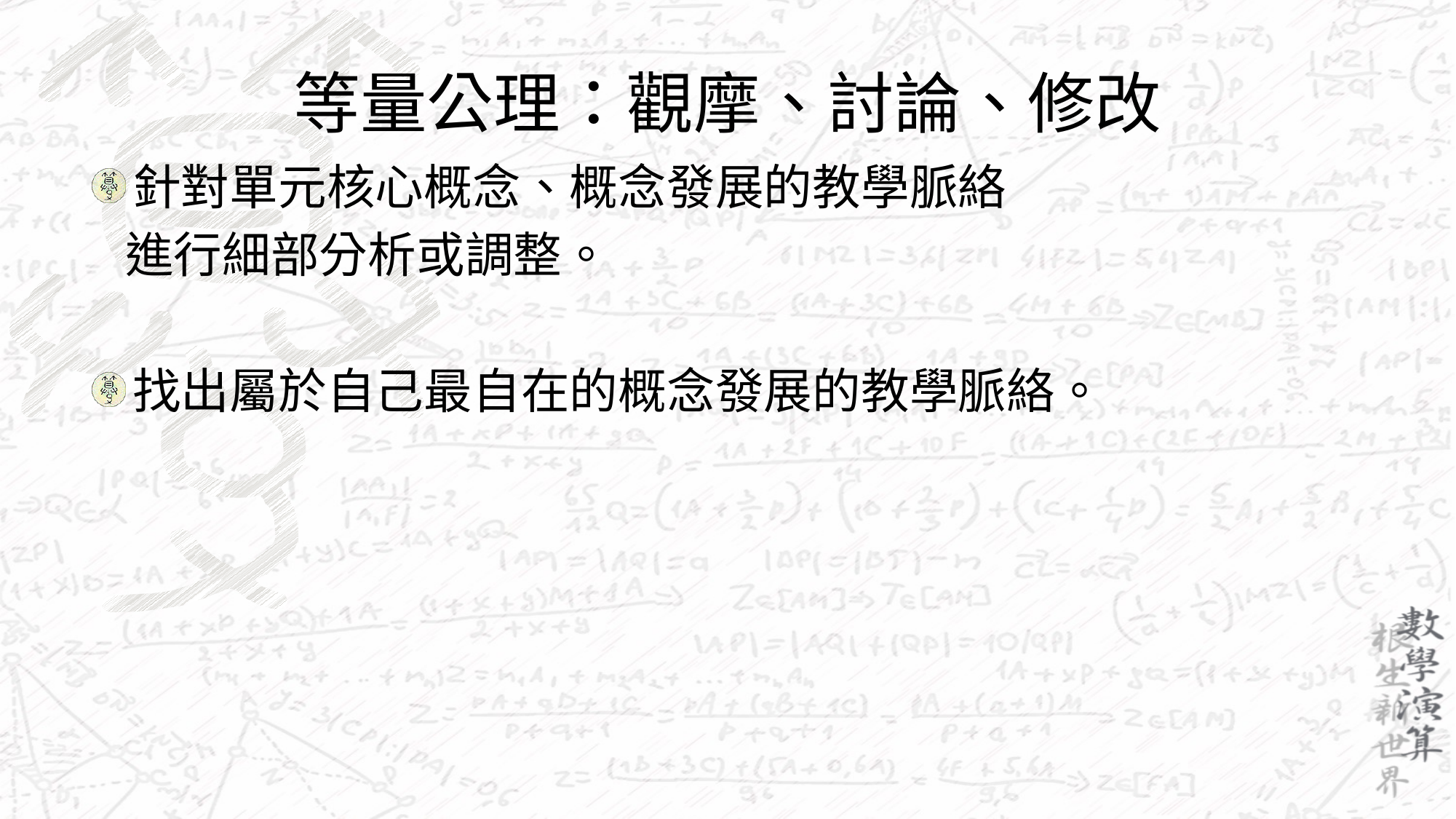

# 等量公理：觀摩、討論、修改
針對單元核心概念、概念發展的教學脈絡
  進行細部分析或調整。

找出屬於自己最自在的概念發展的教學脈絡。